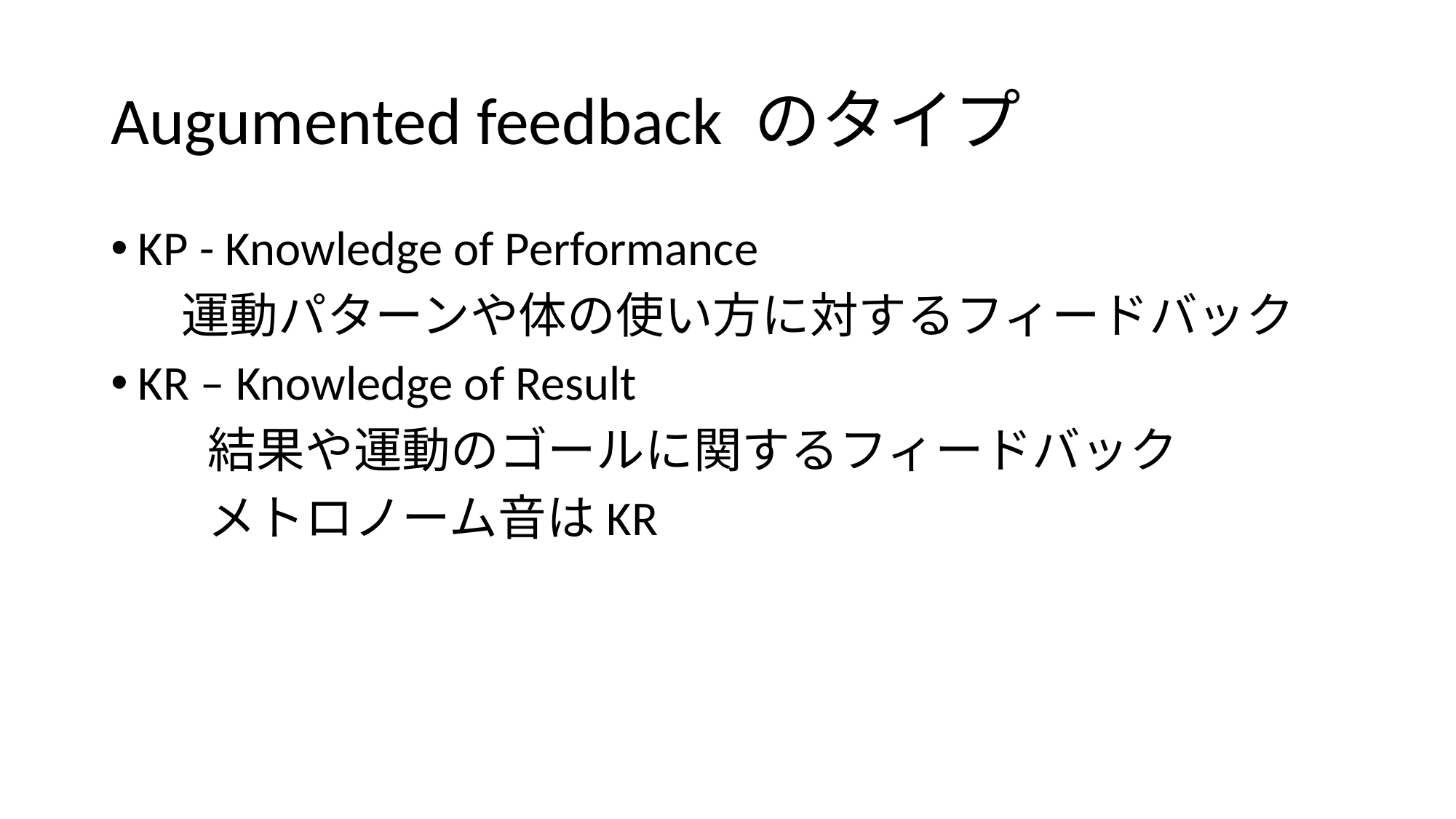

# Augumented feedback のタイプ
KP - Knowledge of Performance
　  運動パターンや体の使い方に対するフィードバック
KR – Knowledge of Result
　　結果や運動のゴールに関するフィードバック
　　メトロノーム音はKR